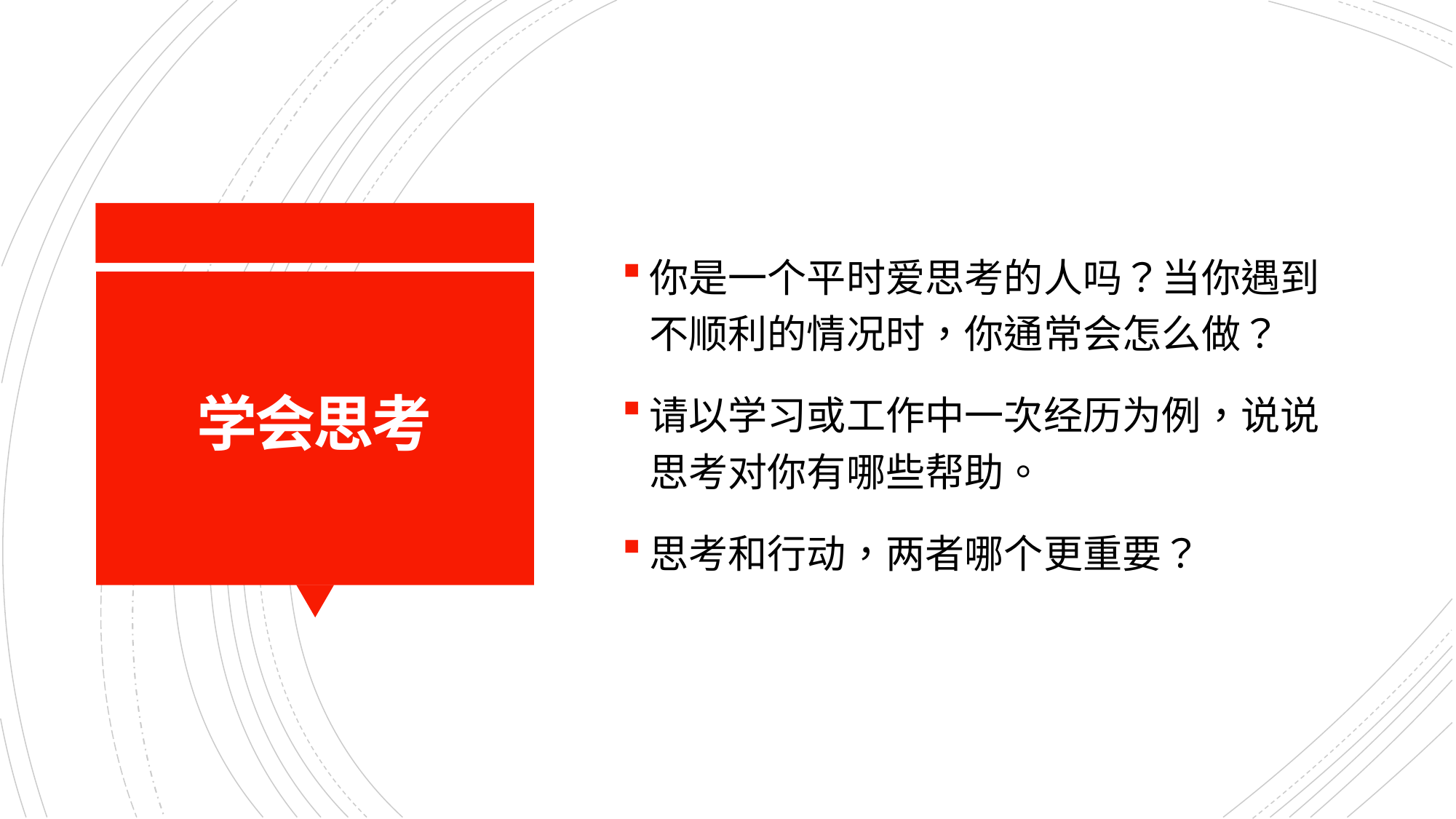

你是一个平时爱思考的人吗？当你遇到不顺利的情况时，你通常会怎么做？
请以学习或工作中一次经历为例，说说思考对你有哪些帮助。
思考和行动，两者哪个更重要？
# 学会思考